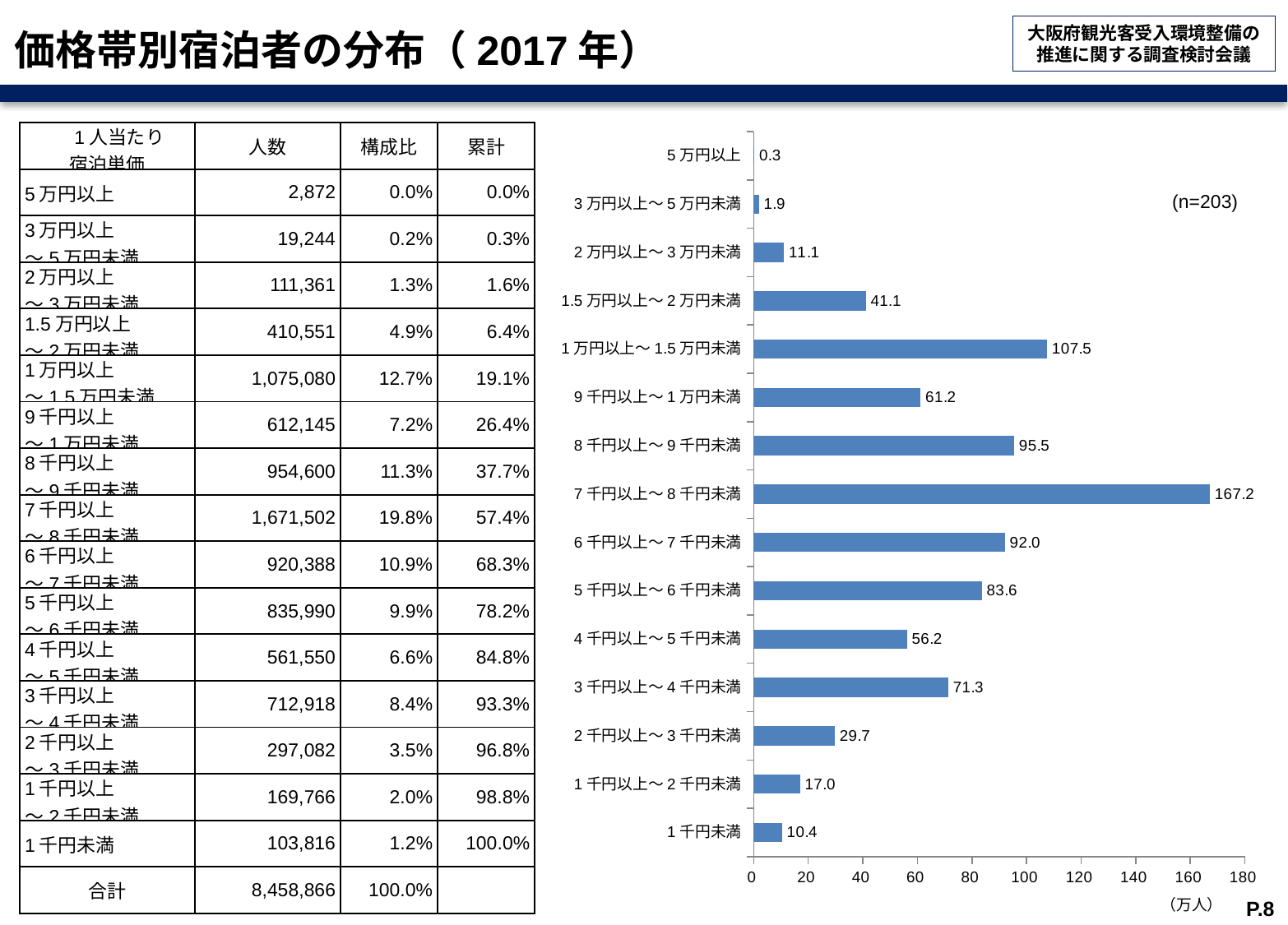

# 価格帯別宿泊者の分布（2017年）

### Chart

| Category |  |
|---|---|
| 1千円未満 | 10.38160138761082 |
| 1千円以上～2千円未満 | 16.976602081275555 |
| 2千円以上～3千円未満 | 29.70820368473986 |
| 3千円以上～4千円未満 | 71.29180783057865 |
| 4千円以上～5千円未満 | 56.15500674157641 |
| 5千円以上～6千円未満 | 83.59901053624999 |
| 6千円以上～7千円未満 | 92.03881176686622 |
| 7千円以上～8千円未満 | 167.15021784655195 |
| 8千円以上～9千円未満 | 95.46001119645257 |
| 9千円以上～1万円未満 | 61.21450731418462 |
| 1万円以上～1.5万円未満 | 107.50801342024245 |
| 1.5万円以上～2万円未満 | 41.055104644582634 |
| 2万円以上～3万円未満 | 11.136101288649837 |
| 3万円以上～5万円未満 | 1.9244002246504384 |
| 5万円以上 | 0.28720003578801345 |
| 1人当たり 宿泊単価 | 人数 | 構成比 | 累計 |
| --- | --- | --- | --- |
| 5万円以上 | 2,872 | 0.0% | 0.0% |
| 3万円以上 ～5万円未満 | 19,244 | 0.2% | 0.3% |
| 2万円以上 ～3万円未満 | 111,361 | 1.3% | 1.6% |
| 1.5万円以上 ～2万円未満 | 410,551 | 4.9% | 6.4% |
| 1万円以上 ～1.5万円未満 | 1,075,080 | 12.7% | 19.1% |
| 9千円以上 ～1万円未満 | 612,145 | 7.2% | 26.4% |
| 8千円以上 ～9千円未満 | 954,600 | 11.3% | 37.7% |
| 7千円以上 ～8千円未満 | 1,671,502 | 19.8% | 57.4% |
| 6千円以上 ～7千円未満 | 920,388 | 10.9% | 68.3% |
| 5千円以上 ～6千円未満 | 835,990 | 9.9% | 78.2% |
| 4千円以上 ～5千円未満 | 561,550 | 6.6% | 84.8% |
| 3千円以上 ～4千円未満 | 712,918 | 8.4% | 93.3% |
| 2千円以上 ～3千円未満 | 297,082 | 3.5% | 96.8% |
| 1千円以上 ～2千円未満 | 169,766 | 2.0% | 98.8% |
| 1千円未満 | 103,816 | 1.2% | 100.0% |
| 合計 | 8,458,866 | 100.0% |  |
(n=203)
（万人）
P.8